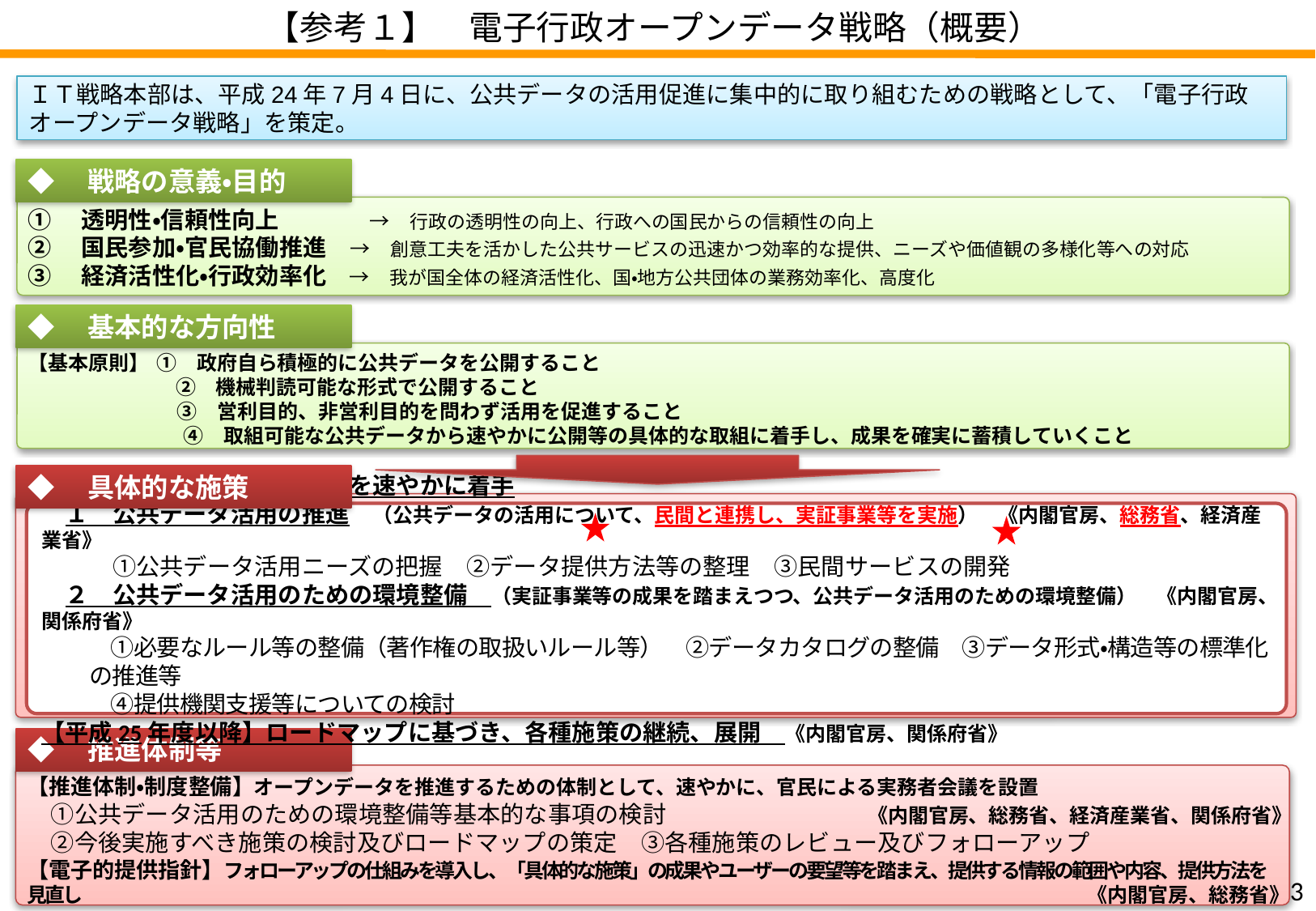

【参考１】　電子行政オープンデータ戦略（概要）
ＩＴ戦略本部は、平成24年7月4日に、公共データの活用促進に集中的に取り組むための戦略として、「電子行政オープンデータ戦略」を策定。
◆　戦略の意義・目的
①　透明性・信頼性向上　　　　  →　行政の透明性の向上、行政への国民からの信頼性の向上
②　国民参加・官民協働推進　→　創意工夫を活かした公共サービスの迅速かつ効率的な提供、ニーズや価値観の多様化等への対応
③　経済活性化・行政効率化　 →　我が国全体の経済活性化、国・地方公共団体の業務効率化、高度化

◆　基本的な方向性
【基本原則】  ①　政府自ら積極的に公共データを公開すること
  　　　   　　    ②　機械判読可能な形式で公開すること
　   　　　　　   ③　営利目的、非営利目的を問わず活用を促進すること
　　　　　　　   ④　取組可能な公共データから速やかに公開等の具体的な取組に着手し、成果を確実に蓄積していくこと

◆　具体的な施策

【平成２４年度】以下の施策を速やかに着手
　１　公共データ活用の推進　（公共データの活用について、民間と連携し、実証事業等を実施）　《内閣官房、総務省、経済産業省》
　　　①公共データ活用ニーズの把握　②データ提供方法等の整理　③民間サービスの開発
　２　公共データ活用のための環境整備　（実証事業等の成果を踏まえつつ、公共データ活用のための環境整備）　《内閣官房、関係府省》
　　　①必要なルール等の整備（著作権の取扱いルール等）　②データカタログの整備　③データ形式・構造等の標準化の推進等
　　　④提供機関支援等についての検討
【平成25年度以降】ロードマップに基づき、各種施策の継続、展開　《内閣官房、関係府省》

◆　推進体制等
【推進体制・制度整備】オープンデータを推進するための体制として、速やかに、官民による実務者会議を設置
　①公共データ活用のための環境整備等基本的な事項の検討
　②今後実施すべき施策の検討及びロードマップの策定　③各種施策のレビュー及びフォローアップ
【電子的提供指針】フォローアップの仕組みを導入し、「具体的な施策」の成果やユーザーの要望等を踏まえ、提供する情報の範囲や内容、提供方法を見直し
《内閣官房、総務省、経済産業省、関係府省》
3
《内閣官房、総務省》